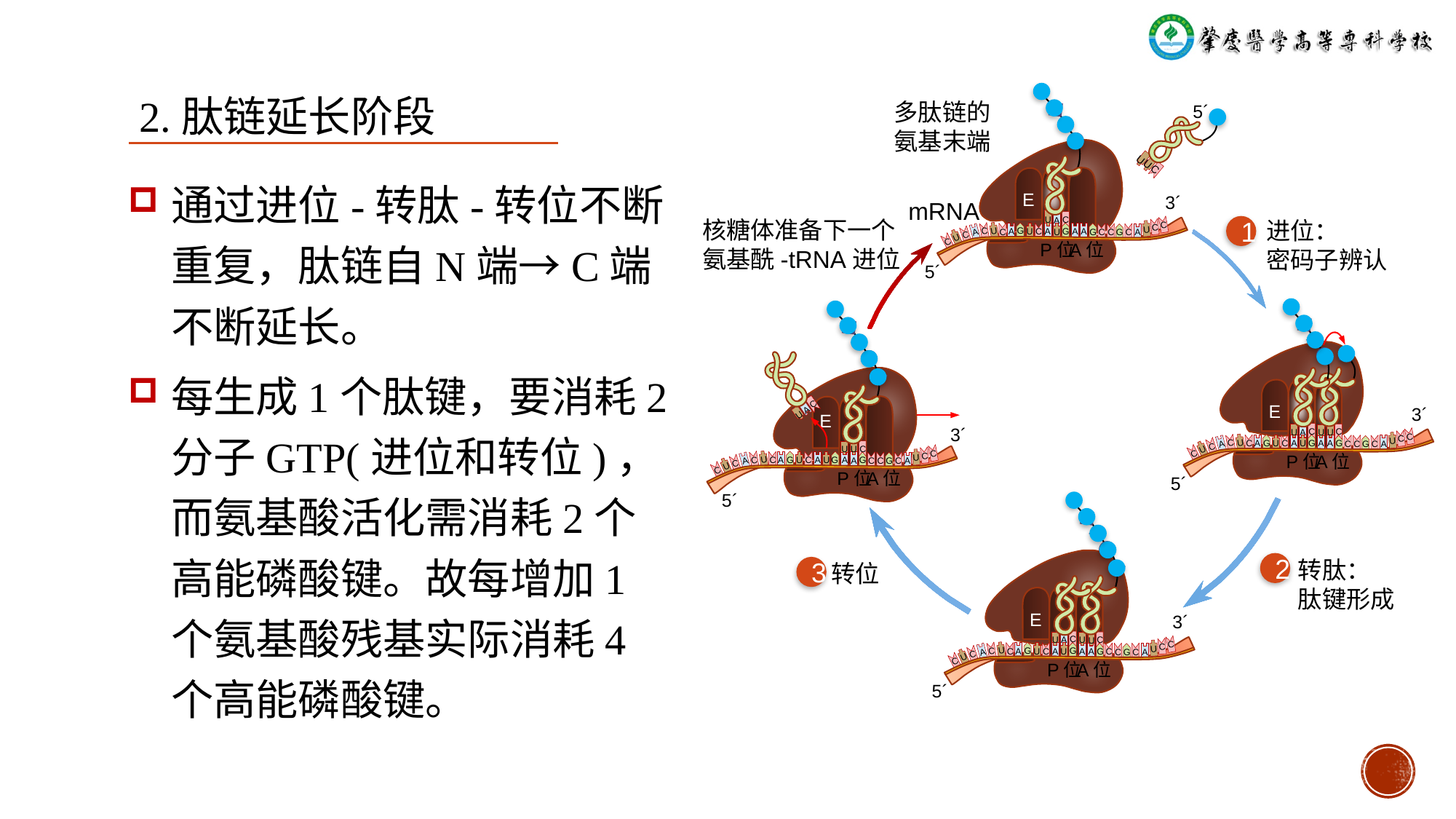

2.肽链延长阶段

多肽链的
氨基末端
5´

U

U

C
通过进位-转肽-转位不断重复，肽链自N端→C端不断延长。
每生成1个肽键，要消耗2分子GTP(进位和转位)，而氨基酸活化需消耗2个高能磷酸键。故每增加1个氨基酸残基实际消耗4个高能磷酸键。

3´

E
mRNA
核糖体准备下一个
氨基酰-tRNA进位

进位：
密码子辨认

U
C
A
1

C

C

U

U

G

U

C

A

C

A

U

G

A

C

A

G

C

C

C

A

G

A

C

U

C

P位
A位

5´

3´

E

C
U
A

E

3´

C
C
U
A
U
U

C

C

U

U

G

U

C

A

C

A

U

G

A

C

A

G

C

C

C

A

G

A

C

U

C

C
U
U

C

C

U

U

G

U

C

A

C

A

U

G

A

C

A

G

C

C

C

A

G

A

C

U

C

P位
A位

5´
P位
A位
5´

转肽：
肽键形成

2
转位
3

3´

E

C
C
U
A
U
U

C

C

U

U

G

U

C

A

C

A

U

G

A

C

A

G

C

C

C

A

G

A

C

U

C

P位
A位
5´